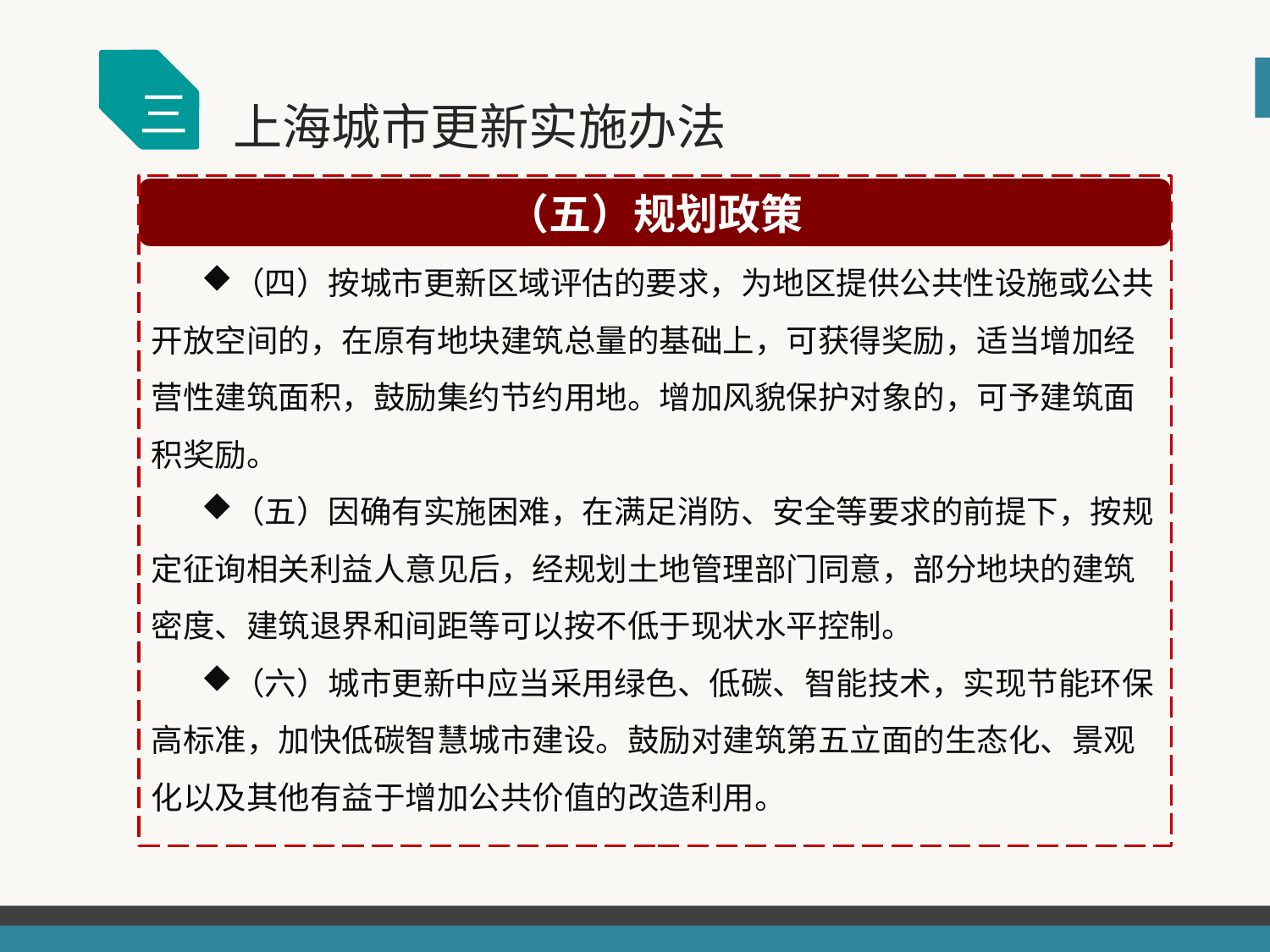

三
上海城市更新实施办法

（四）按城市更新区域评估的要求，为地区提供公共性设施或公共开放空间的，在原有地块建筑总量的基础上，可获得奖励，适当增加经营性建筑面积，鼓励集约节约用地。增加风貌保护对象的，可予建筑面积奖励。
（五）因确有实施困难，在满足消防、安全等要求的前提下，按规定征询相关利益人意见后，经规划土地管理部门同意，部分地块的建筑密度、建筑退界和间距等可以按不低于现状水平控制。
（六）城市更新中应当采用绿色、低碳、智能技术，实现节能环保高标准，加快低碳智慧城市建设。鼓励对建筑第五立面的生态化、景观化以及其他有益于增加公共价值的改造利用。

（五）规划政策